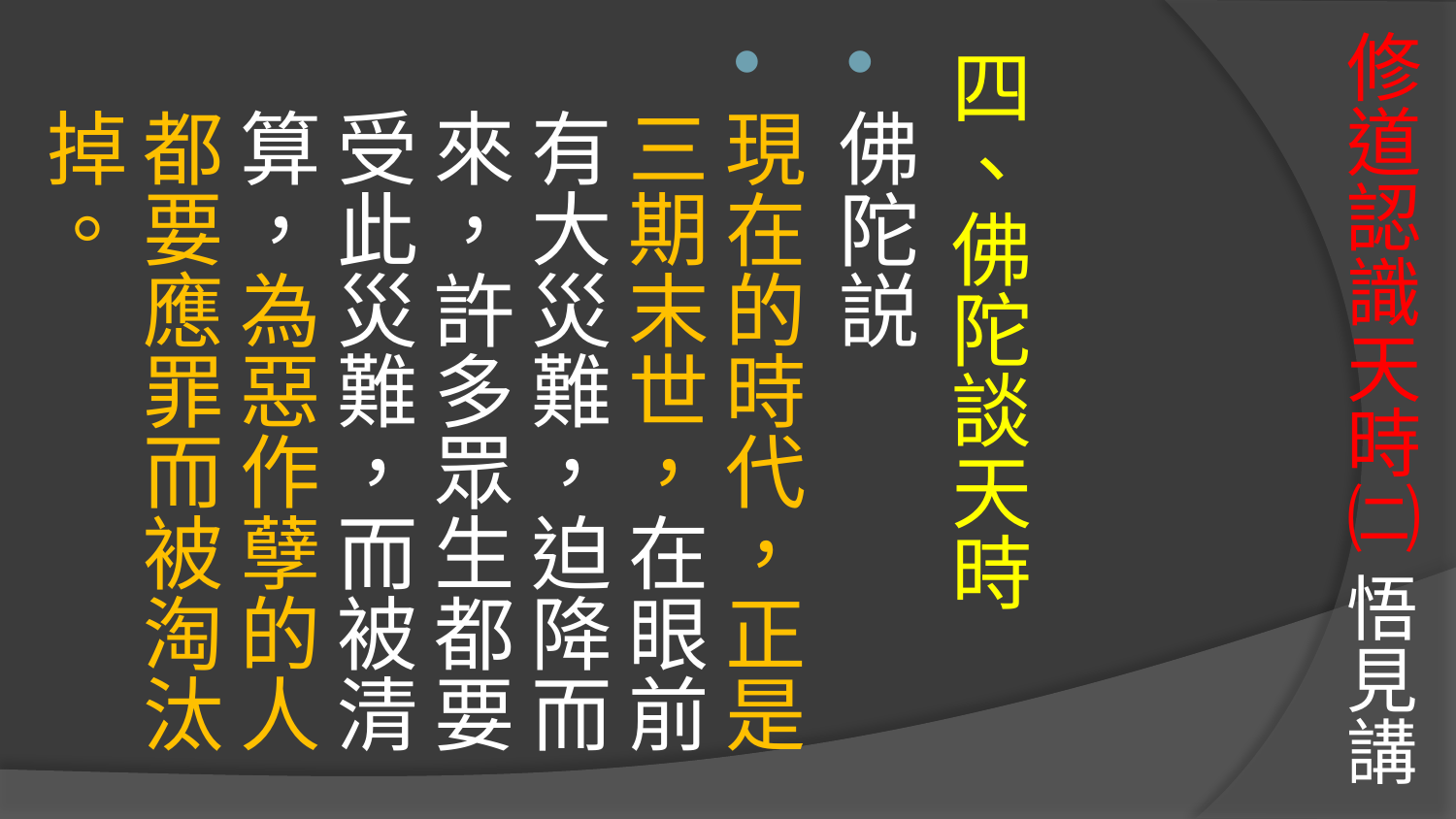

# 修道認識天時㈡ 悟見講
四、佛陀談天時
佛陀説
現在的時代，正是三期末世，在眼前有大災難，迫降而來，許多眾生都要受此災難，而被清算，為惡作孽的人都要應罪而被淘汰掉。